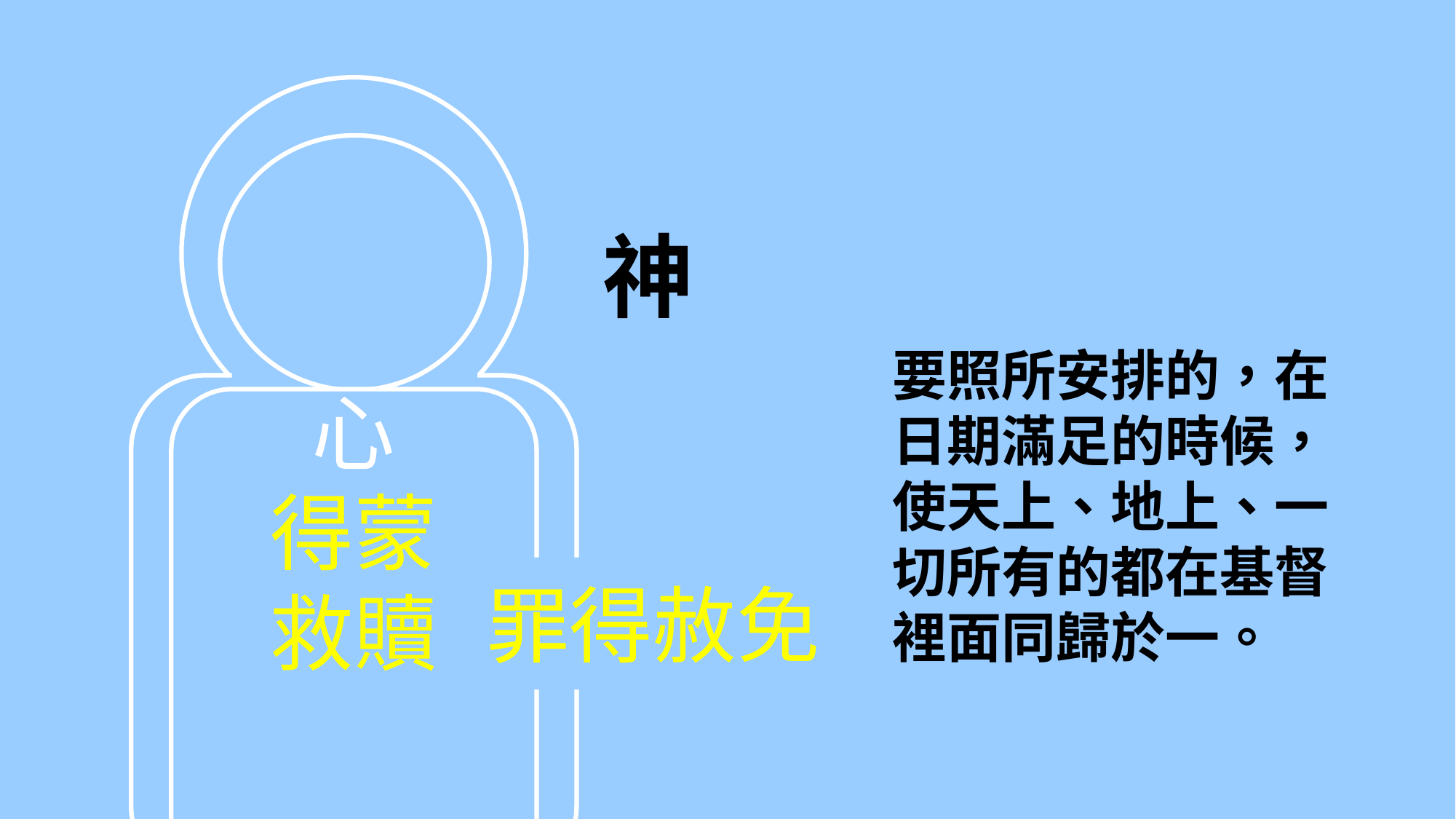

神

要照所安排的，在日期滿足的時候，使天上、地上、一切所有的都在基督裡面同歸於一。

心
得蒙
救贖

罪得赦免